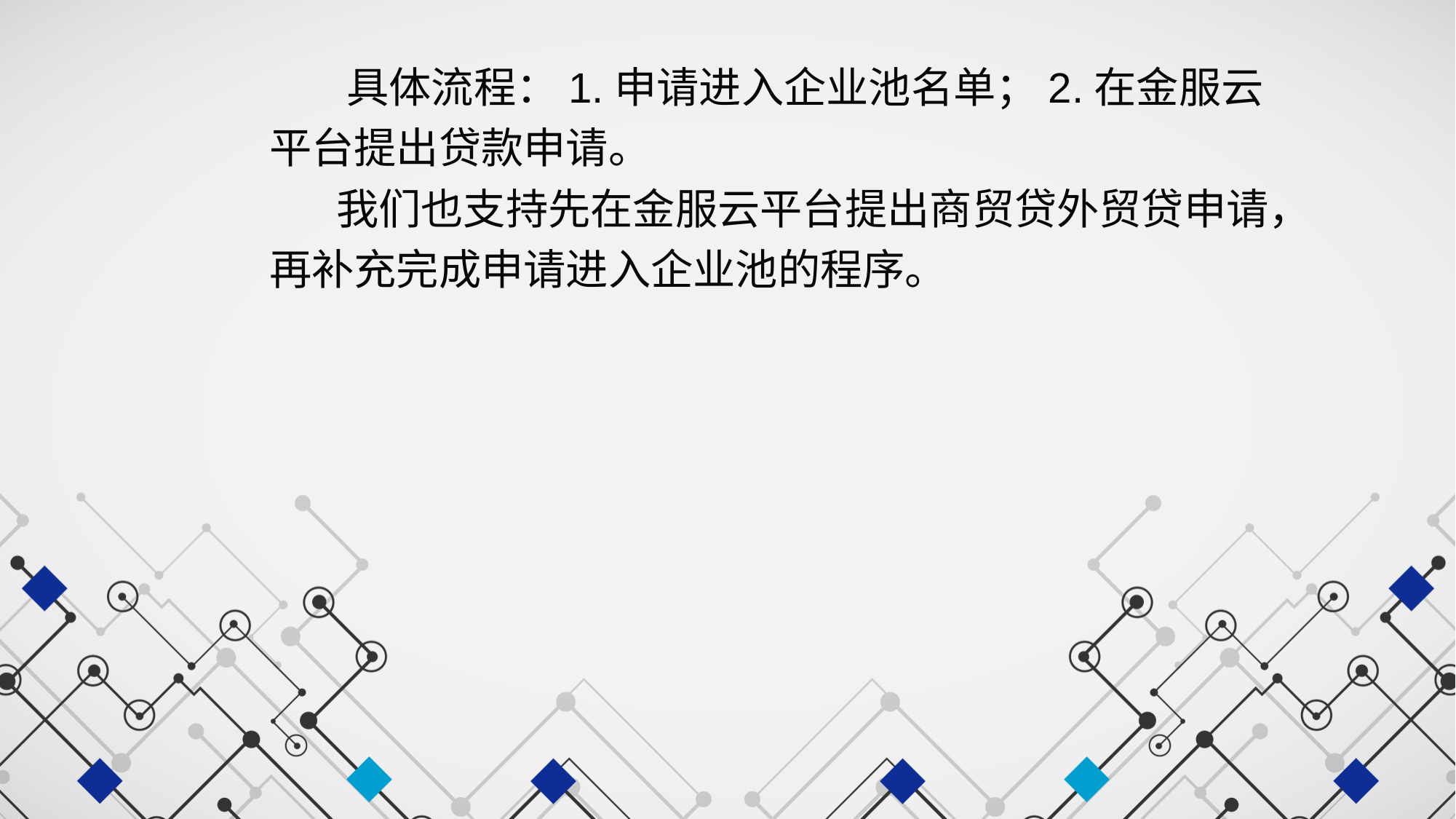

具体流程：1.申请进入企业池名单；2.在金服云平台提出贷款申请。
      我们也支持先在金服云平台提出商贸贷外贸贷申请，再补充完成申请进入企业池的程序。